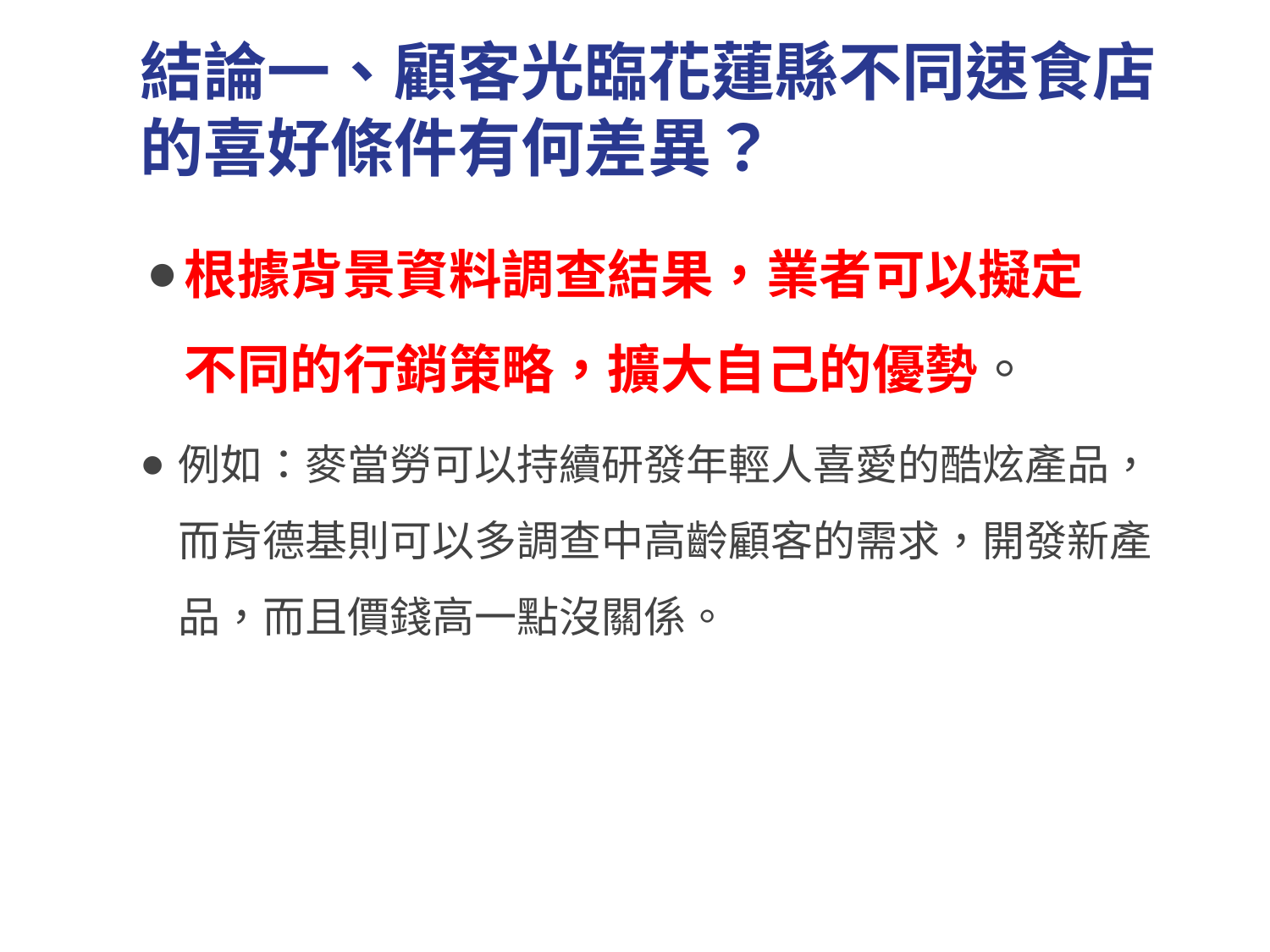

# 結論一、顧客光臨花蓮縣不同速食店的喜好條件有何差異？
根據背景資料調查結果，業者可以擬定不同的行銷策略，擴大自己的優勢。
例如：麥當勞可以持續研發年輕人喜愛的酷炫產品，而肯德基則可以多調查中高齡顧客的需求，開發新產品，而且價錢高一點沒關係。